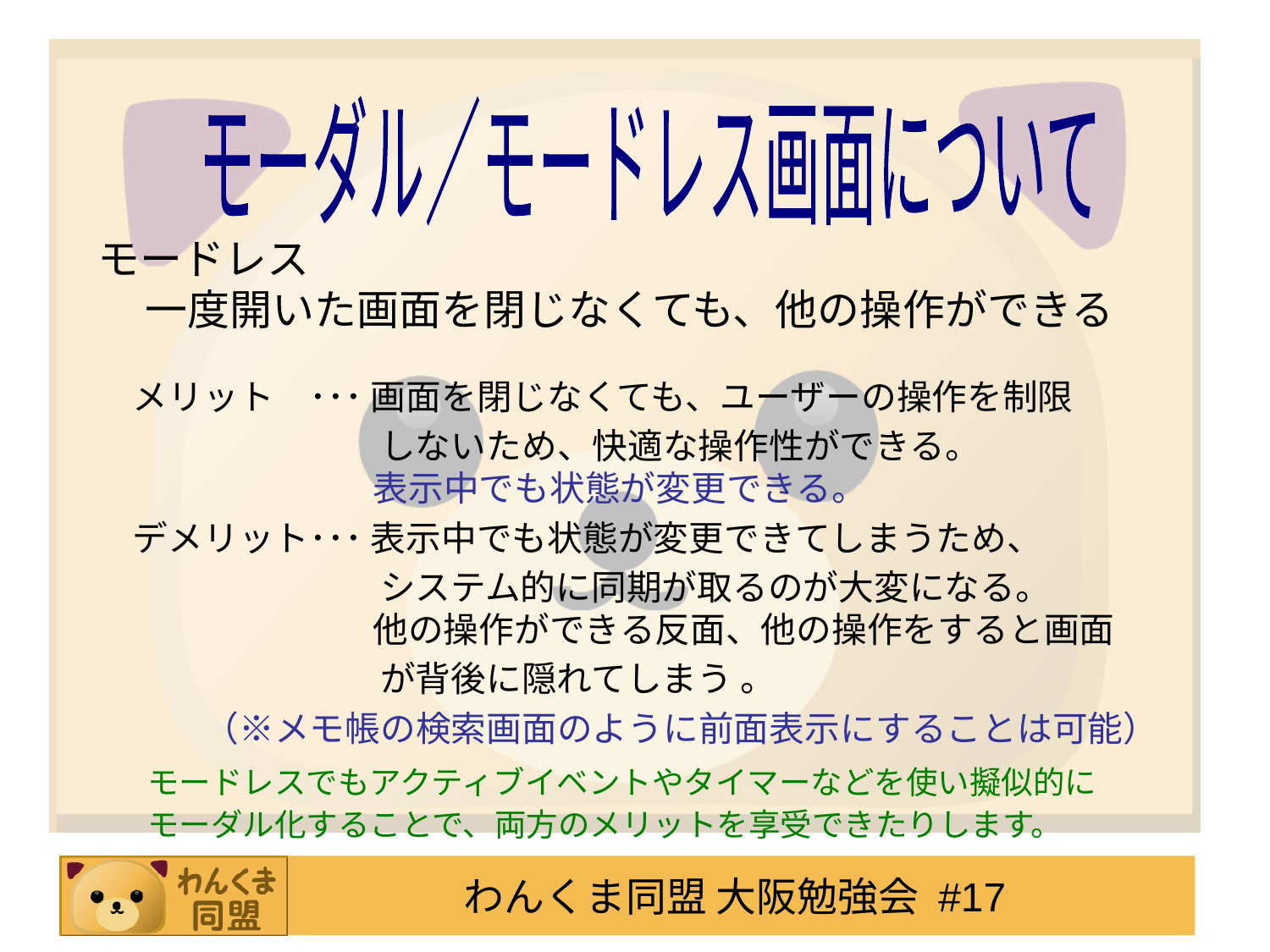

モーダル／モードレス画面について
モードレス　
一度開いた画面を閉じなくても、他の操作ができる
　メリット　･･･ 画面を閉じなくても、ユーザーの操作を制限
　　　　　　　　しないため、快適な操作性ができる。
　　　　　　  表示中でも状態が変更できる。
　デメリット･･･ 表示中でも状態が変更できてしまうため、
　　　　　　　　システム的に同期が取るのが大変になる。
　　　　　　  他の操作ができる反面、他の操作をすると画面
　　　　　　　　が背後に隠れてしまう 。
　　　（※メモ帳の検索画面のように前面表示にすることは可能）
モードレスでもアクティブイベントやタイマーなどを使い擬似的に
モーダル化することで、両方のメリットを享受できたりします。